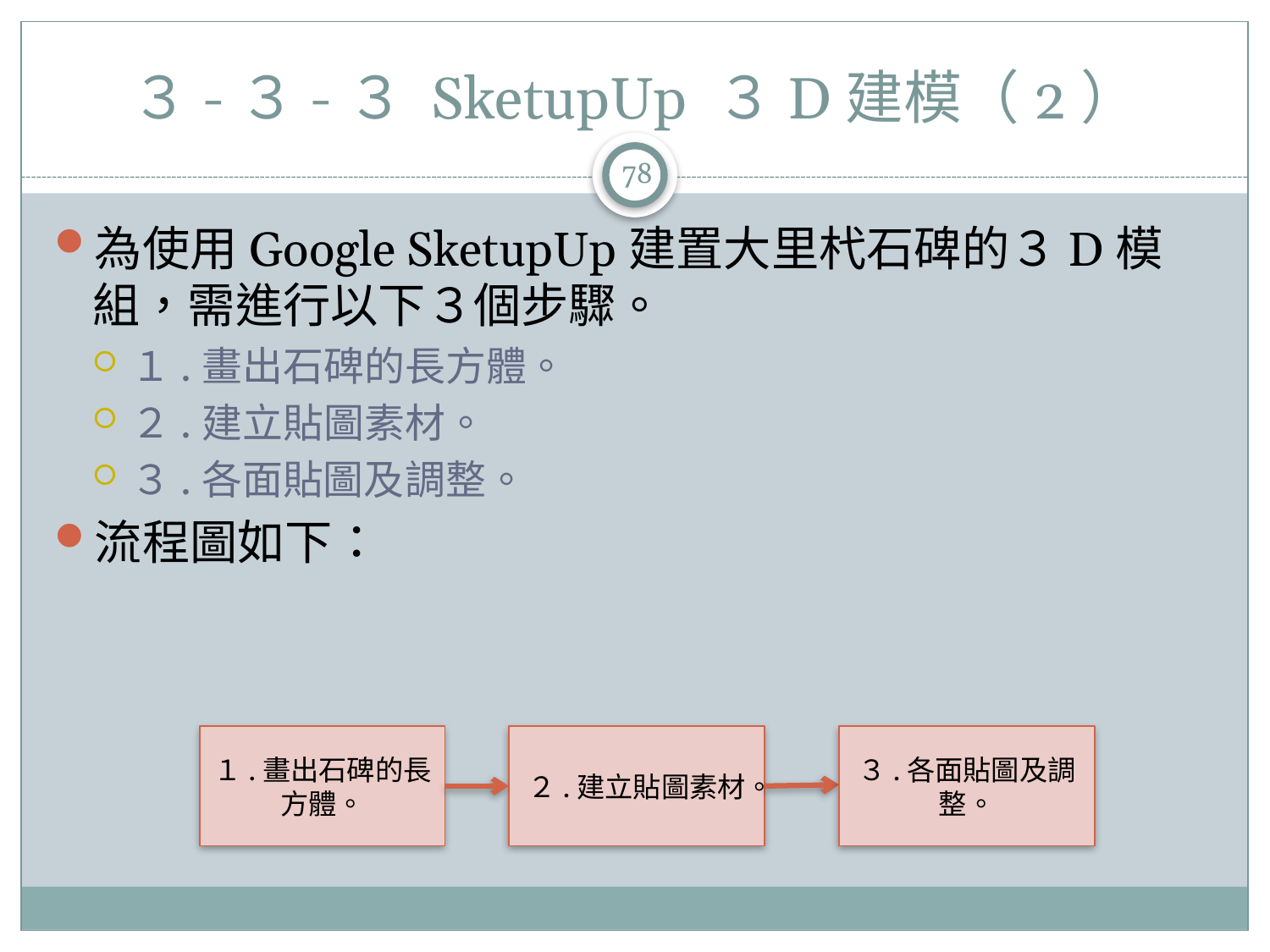

# ３-３-３ SketupUp ３D建模（2）
78
為使用Google SketupUp建置大里杙石碑的３D模組，需進行以下３個步驟。
１.畫出石碑的長方體。
２.建立貼圖素材。
３.各面貼圖及調整。
流程圖如下：

１.畫出石碑的長方體。
２.建立貼圖素材。
３.各面貼圖及調整。